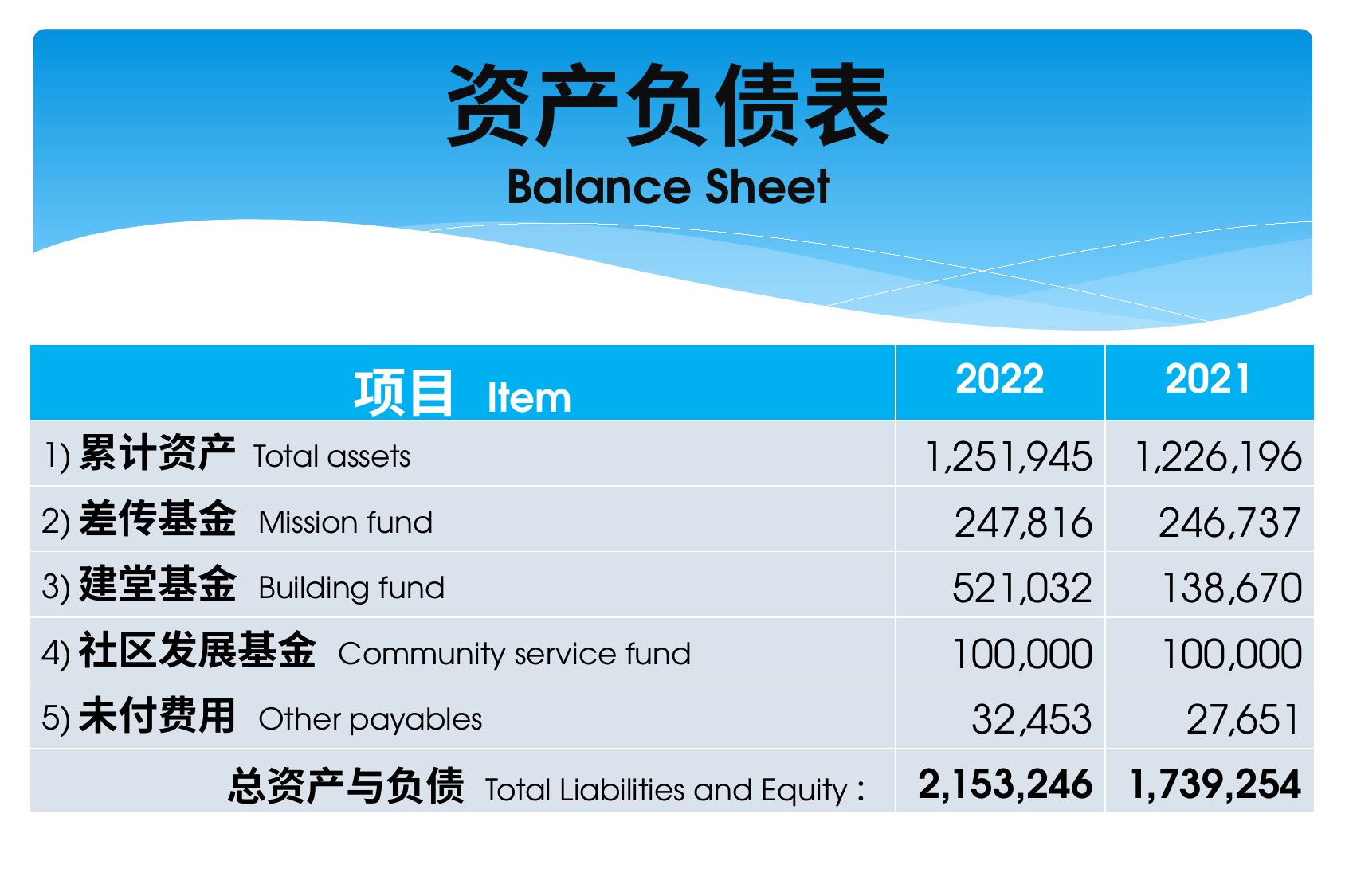

资产负债表
Balance Sheet
| 项目 Item | 2022 | 2021 |
| --- | --- | --- |
| 1)累计资产 Total assets | 1,251,945 | 1,226,196 |
| 2)差传基金 Mission fund | 247,816 | 246,737 |
| 3)建堂基金 Building fund | 521,032 | 138,670 |
| 4)社区发展基金 Community service fund | 100,000 | 100,000 |
| 5)未付费用 Other payables | 32,453 | 27,651 |
| 总资产与负债 Total Liabilities and Equity： | 2,153,246 | 1,739,254 |